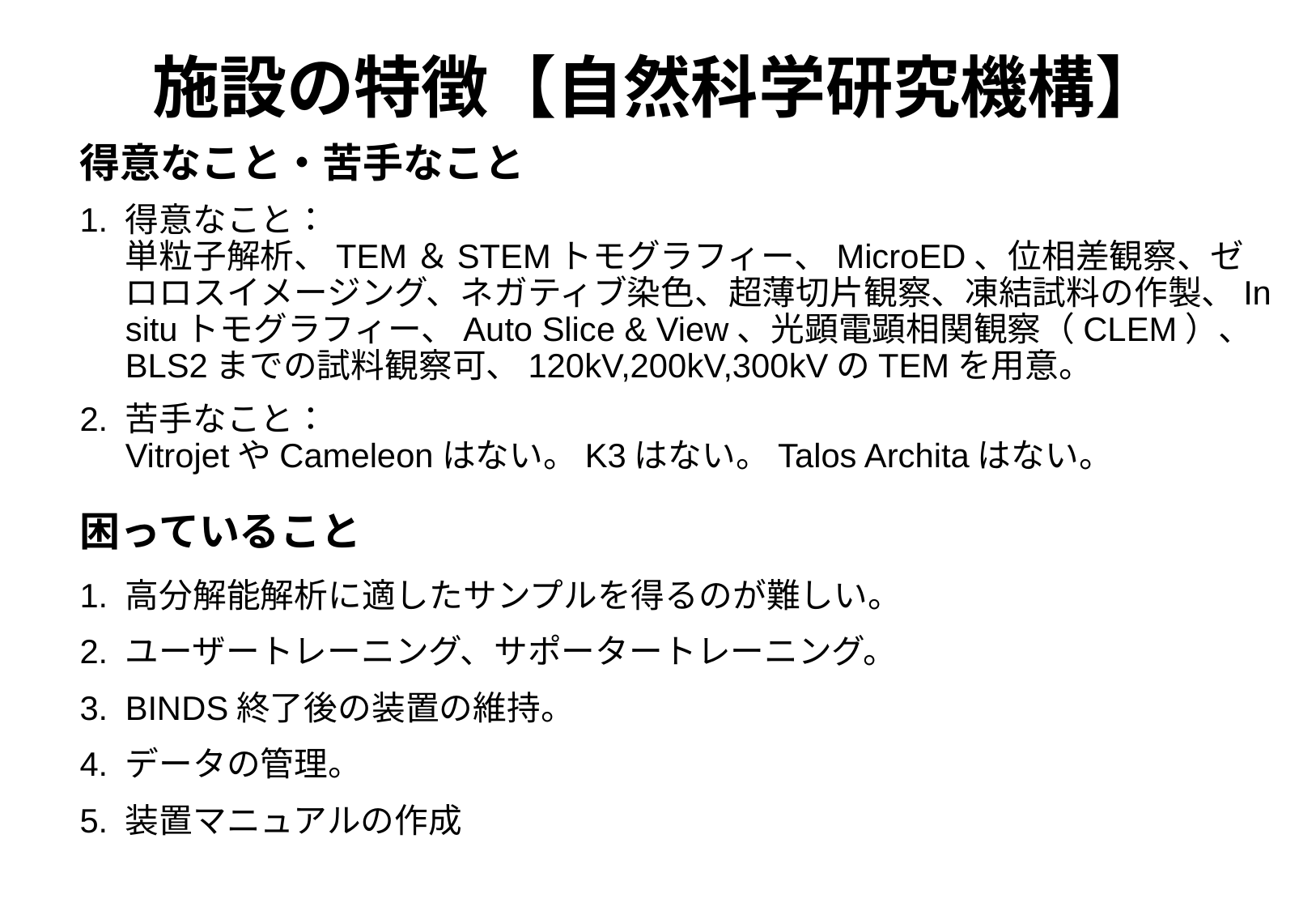

施設の特徴【自然科学研究機構】
得意なこと・苦手なこと
得意なこと：
単粒子解析、TEM＆STEMトモグラフィー、MicroED、位相差観察、ゼロロスイメージング、ネガティブ染色、超薄切片観察、凍結試料の作製、In situトモグラフィー、Auto Slice & View、光顕電顕相関観察（CLEM）、BLS2までの試料観察可、120kV,200kV,300kVのTEMを用意。
苦手なこと：
VitrojetやCameleonはない。K3はない。Talos Architaはない。
困っていること
高分解能解析に適したサンプルを得るのが難しい。
ユーザートレーニング、サポータートレーニング。
BINDS終了後の装置の維持。
データの管理。
装置マニュアルの作成